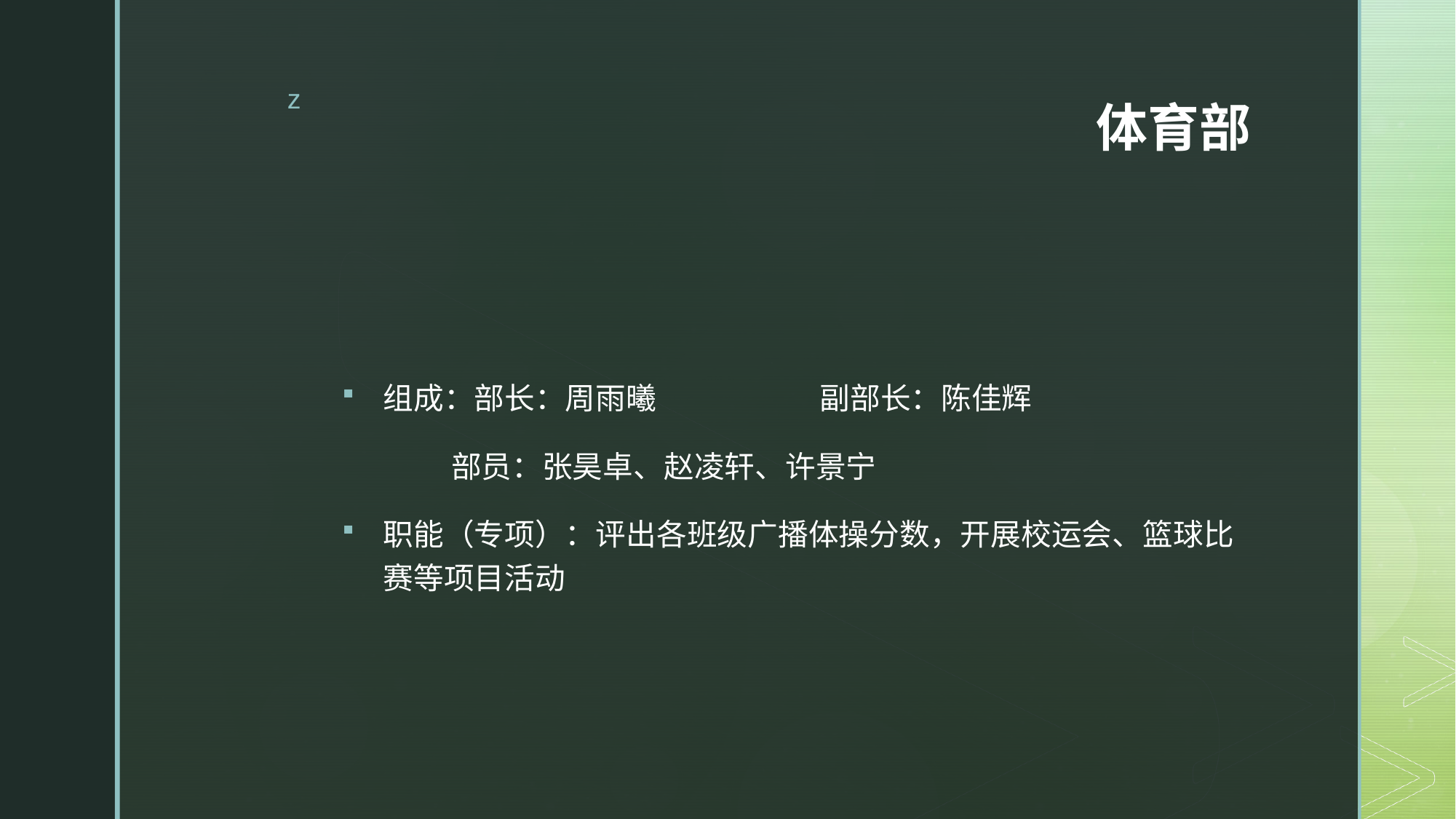

# 体育部
组成：部长：周雨曦		副部长：陈佳辉
	部员：张昊卓、赵凌轩、许景宁
职能（专项）：评出各班级广播体操分数，开展校运会、篮球比赛等项目活动